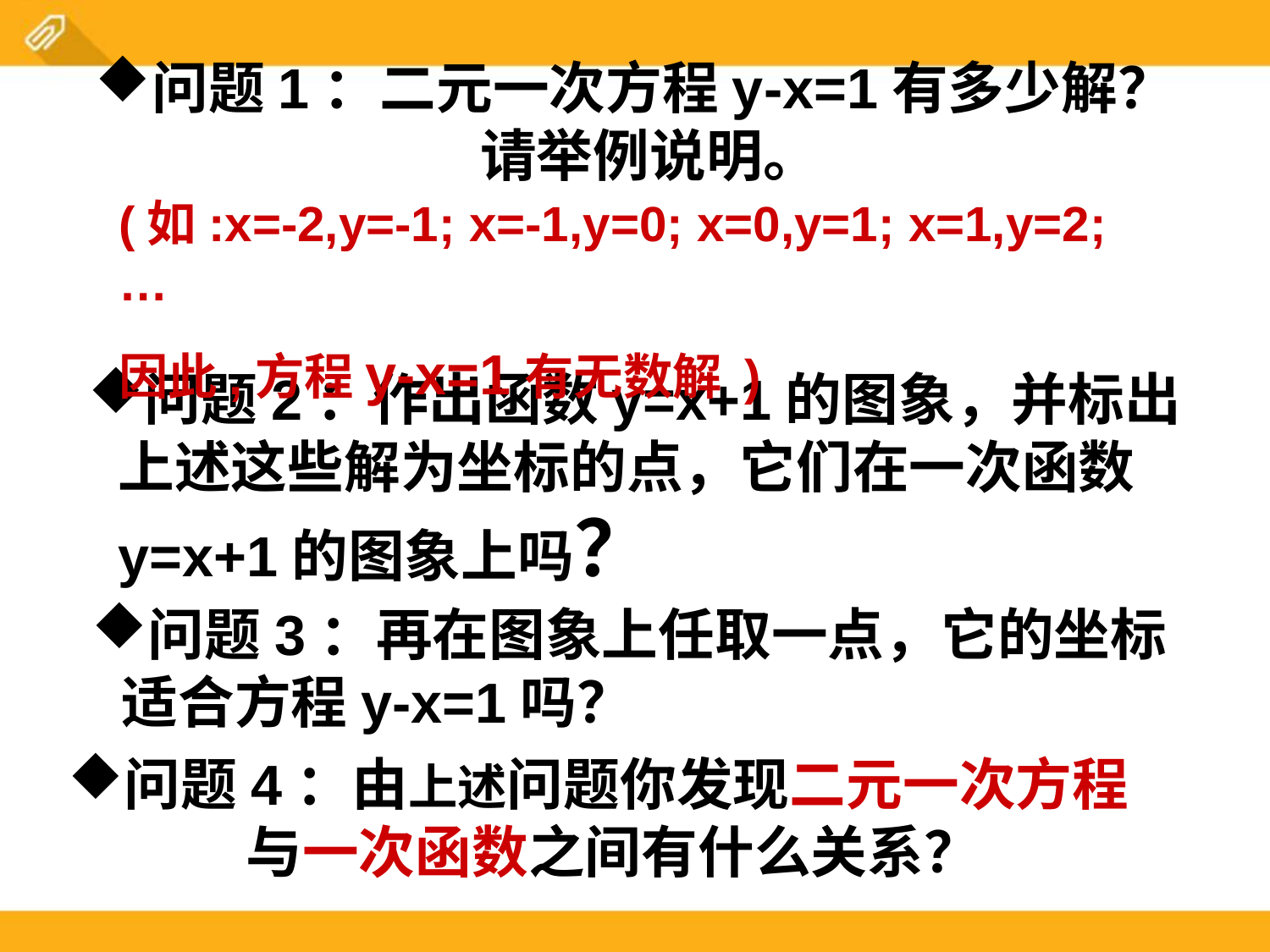

问题1：二元一次方程y-x=1有多少解？请举例说明。
(如:x=-2,y=-1; x=-1,y=0; x=0,y=1; x=1,y=2; …
因此,方程y-x=1有无数解 )

问题2：作出函数y=x+1的图象，并标出上述这些解为坐标的点，它们在一次函数    y=x+1的图象上吗？
问题3：再在图象上任取一点，它的坐标适合方程y-x=1吗？
问题4：由上述问题你发现二元一次方程与一次函数之间有什么关系？